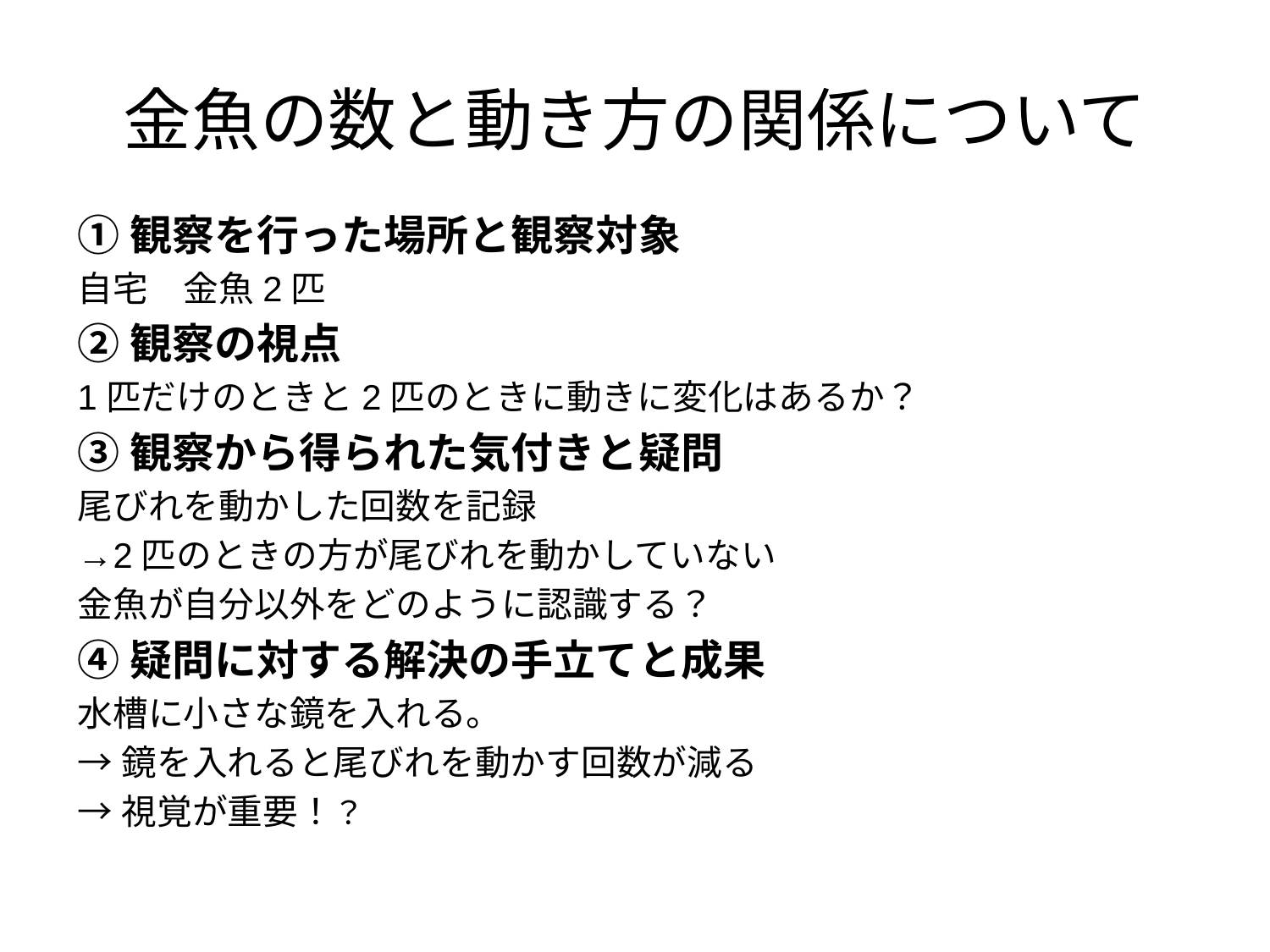

# 金魚の数と動き方の関係について
①観察を行った場所と観察対象
自宅　金魚2匹
②観察の視点
1匹だけのときと2匹のときに動きに変化はあるか？
③観察から得られた気付きと疑問
尾びれを動かした回数を記録
→2匹のときの方が尾びれを動かしていない
金魚が自分以外をどのように認識する？
④疑問に対する解決の手立てと成果
水槽に小さな鏡を入れる。
→鏡を入れると尾びれを動かす回数が減る
→視覚が重要！？